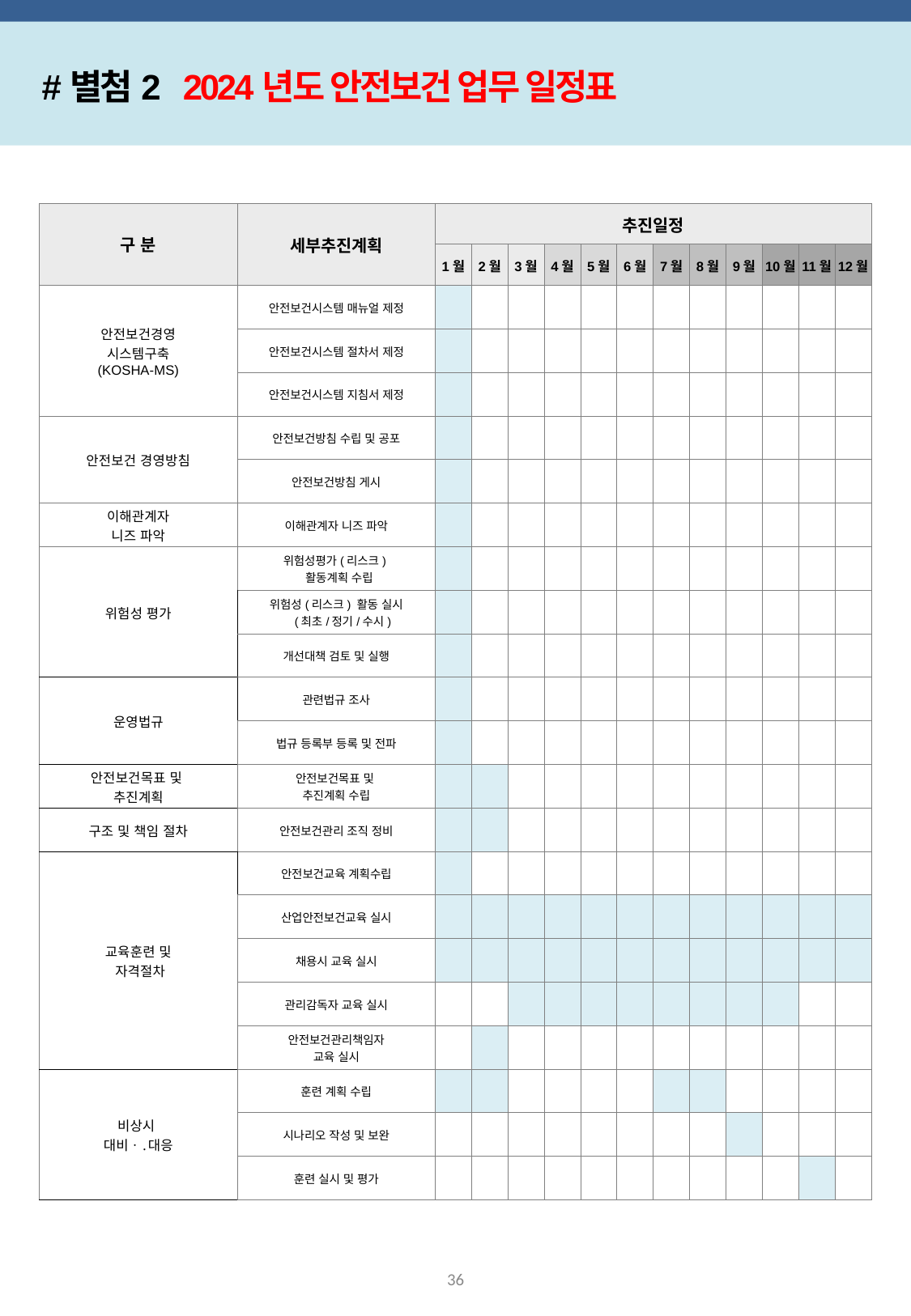

#별첨2   2024년도 안전보건 업무 일정표
| 구 분 | 세부추진계획 | 추진일정 |  |  |  |  |  |  |  |  |  |  |  |
| --- | --- | --- | --- | --- | --- | --- | --- | --- | --- | --- | --- | --- | --- |
|  |  | 1월 | 2월 | 3월 | 4월 | 5월 | 6월 | 7월 | 8월 | 9월 | 10월 | 11월 | 12월 |
| 안전보건경영 시스템구축 (KOSHA-MS) | 안전보건시스템 매뉴얼 제정 |  |  |  |  |  |  |  |  |  |  |  |  |
|  | 안전보건시스템 절차서 제정 |  |  |  |  |  |  |  |  |  |  |  |  |
|  | 안전보건시스템 지침서 제정 |  |  |  |  |  |  |  |  |  |  |  |  |
| 안전보건 경영방침 | 안전보건방침 수립 및 공포 |  |  |  |  |  |  |  |  |  |  |  |  |
|  | 안전보건방침 게시 |  |  |  |  |  |  |  |  |  |  |  |  |
| 이해관계자 니즈 파악 | 이해관계자 니즈 파악 |  |  |  |  |  |  |  |  |  |  |  |  |
| 위험성 평가 | 위험성평가(리스크) 활동계획 수립 |  |  |  |  |  |  |  |  |  |  |  |  |
|  | 위험성(리스크) 활동 실시 (최초/정기/수시) |  |  |  |  |  |  |  |  |  |  |  |  |
|  | 개선대책 검토 및 실행 |  |  |  |  |  |  |  |  |  |  |  |  |
| 운영법규 | 관련법규 조사 |  |  |  |  |  |  |  |  |  |  |  |  |
|  | 법규 등록부 등록 및 전파 |  |  |  |  |  |  |  |  |  |  |  |  |
| 안전보건목표 및 추진계획 | 안전보건목표 및 추진계획 수립 |  |  |  |  |  |  |  |  |  |  |  |  |
| 구조 및 책임 절차 | 안전보건관리 조직 정비 |  |  |  |  |  |  |  |  |  |  |  |  |
| 교육훈련 및 자격절차 | 안전보건교육 계획수립 |  |  |  |  |  |  |  |  |  |  |  |  |
|  | 산업안전보건교육 실시 |  |  |  |  |  |  |  |  |  |  |  |  |
| 교육훈련 및 자격절차 | 채용시 교육 실시 |  |  |  |  |  |  |  |  |  |  |  |  |
|  | 관리감독자 교육 실시 |  |  |  |  |  |  |  |  |  |  |  |  |
|  | 안전보건관리책임자 교육 실시 |  |  |  |  |  |  |  |  |  |  |  |  |
| 비상시 대비ㆍ․대응 | 훈련 계획 수립 |  |  |  |  |  |  |  |  |  |  |  |  |
| 비상시 대비ㆍ․대응 | 시나리오 작성 및 보완 |  |  |  |  |  |  |  |  |  |  |  |  |
|  | 훈련 실시 및 평가 |  |  |  |  |  |  |  |  |  |  |  |  |
36